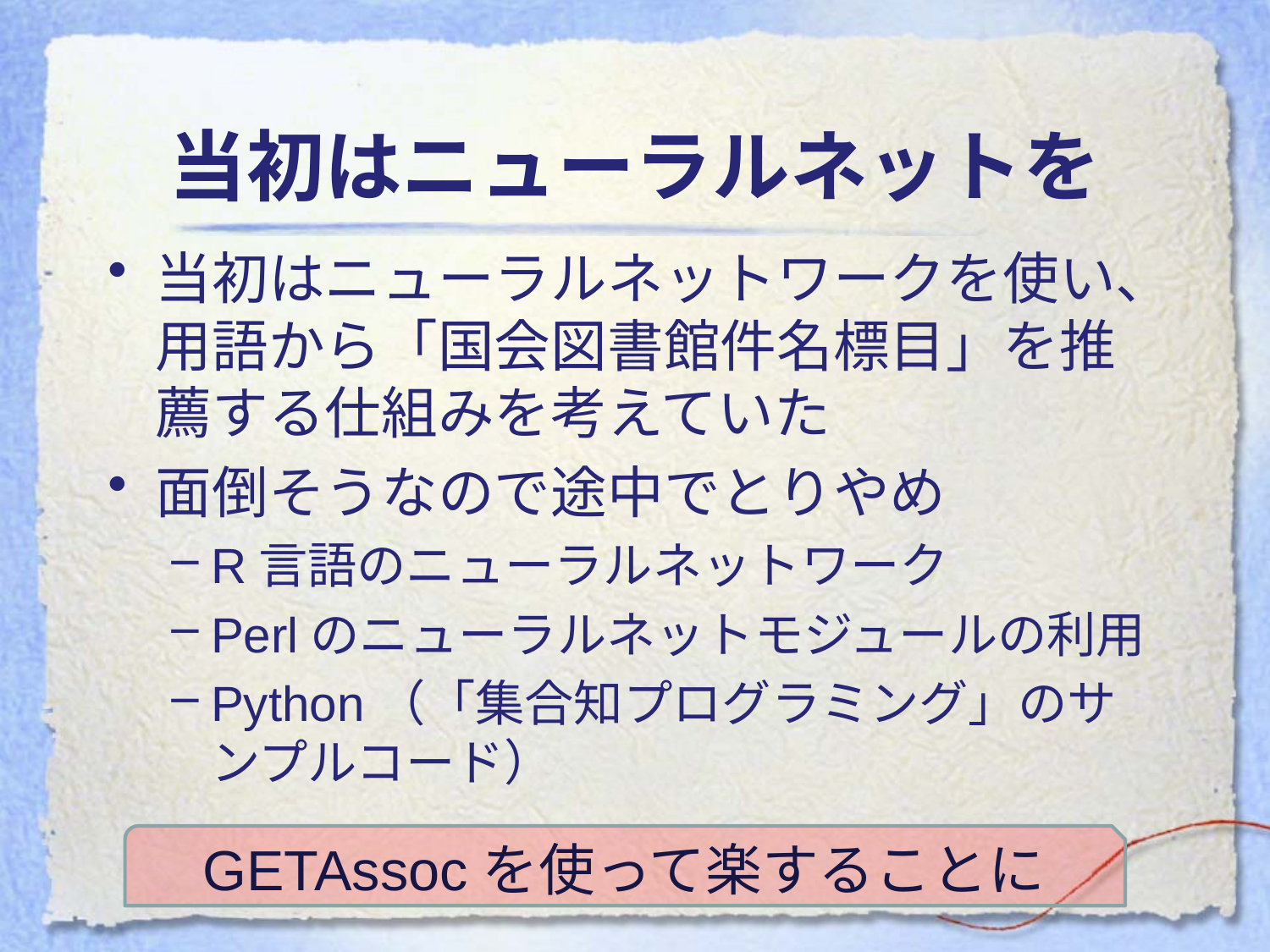

# 当初はニューラルネットを
当初はニューラルネットワークを使い、用語から「国会図書館件名標目」を推薦する仕組みを考えていた
面倒そうなので途中でとりやめ
R言語のニューラルネットワーク
Perlのニューラルネットモジュールの利用
Python（「集合知プログラミング」のサンプルコード）
GETAssocを使って楽することに